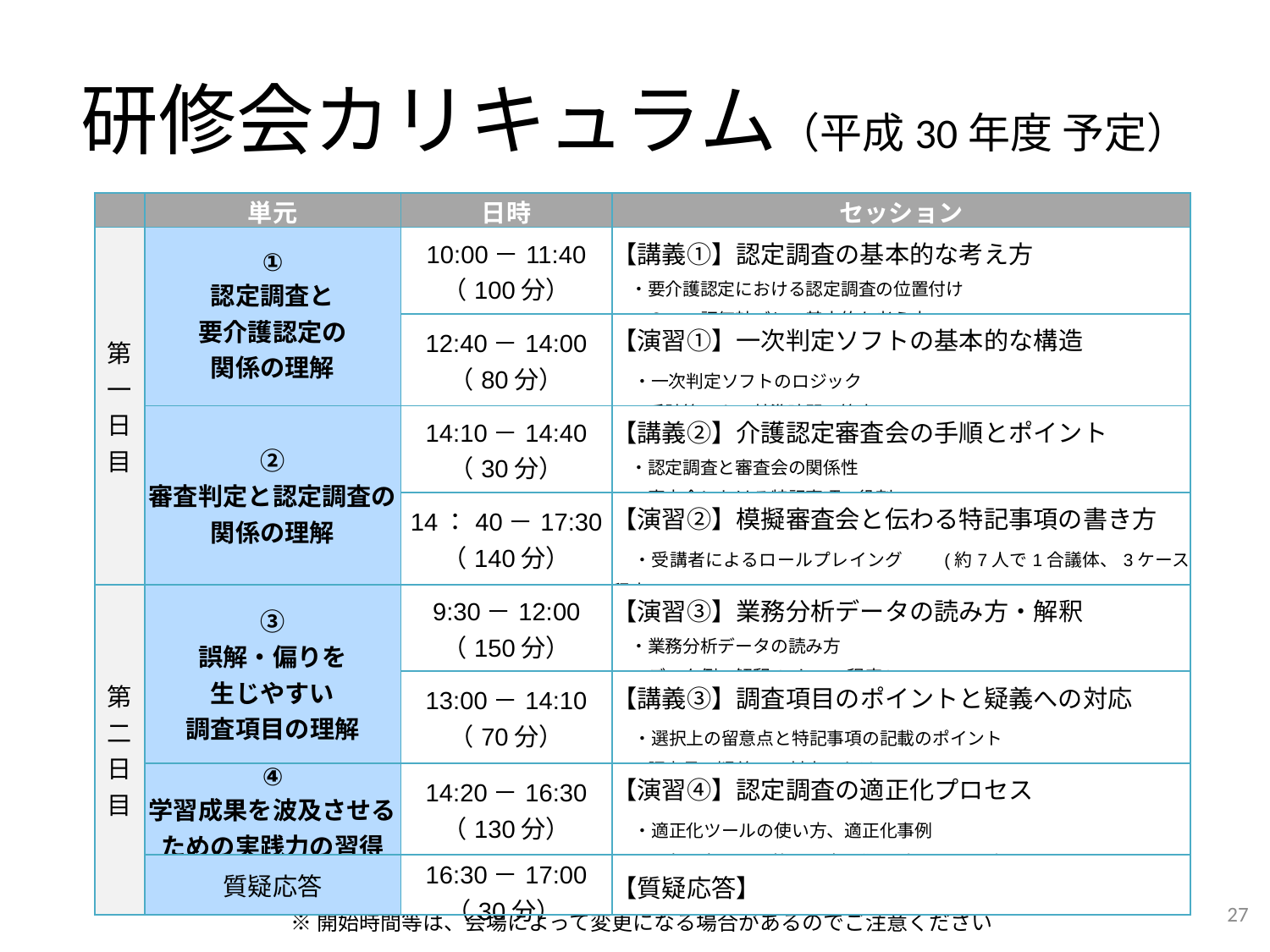

# 研修会カリキュラム（平成30年度 予定）
|  | 単元 | 日時 | セッション |
| --- | --- | --- | --- |
| 第一日目 | ① 認定調査と 要介護認定の 関係の理解 | 10:00－11:40 （100分） | 【講義①】認定調査の基本的な考え方 　・要介護認定における認定調査の位置付け 　・３つの評価軸ごとの基本的な考え方 |
|  |  | 12:40－14:00 （80分） | 【演習①】一次判定ソフトの基本的な構造 　・一次判定ソフトのロジック 　・手計算による基準時間の算出 |
|  | ② 審査判定と認定調査の 関係の理解 | 14:10－14:40 （30分） | 【講義②】介護認定審査会の手順とポイント 　・認定調査と審査会の関係性 　・審査会における特記事項の役割 |
|  |  | 14：40－17:30 （140分） | 【演習②】模擬審査会と伝わる特記事項の書き方 　・受講者によるロールプレイング　　(約7人で1合議体、3ケース程度) |
| 第二日目 | ③ 誤解・偏りを 生じやすい 調査項目の理解 | 9:30－12:00 （150分） | 【演習③】業務分析データの読み方・解釈 　・業務分析データの読み方 　・データ例の解釈(2ケース程度) |
|  |  | 13:00－14:10 （70分） | 【講義③】調査項目のポイントと疑義への対応 　・選択上の留意点と特記事項の記載のポイント 　・調査員の疑義への対応におけるコツ |
|  | ④ 学習成果を波及させるための実践力の習得 | 14:20－16:30 （130分） | 【演習④】認定調査の適正化プロセス 　・適正化ツールの使い方、適正化事例 　・認定調査の課題整理、適正化のプランニング |
|  | 質疑応答 | 16:30－17:00 （30分） | 【質疑応答】 |
27
※開始時間等は、会場によって変更になる場合があるのでご注意ください